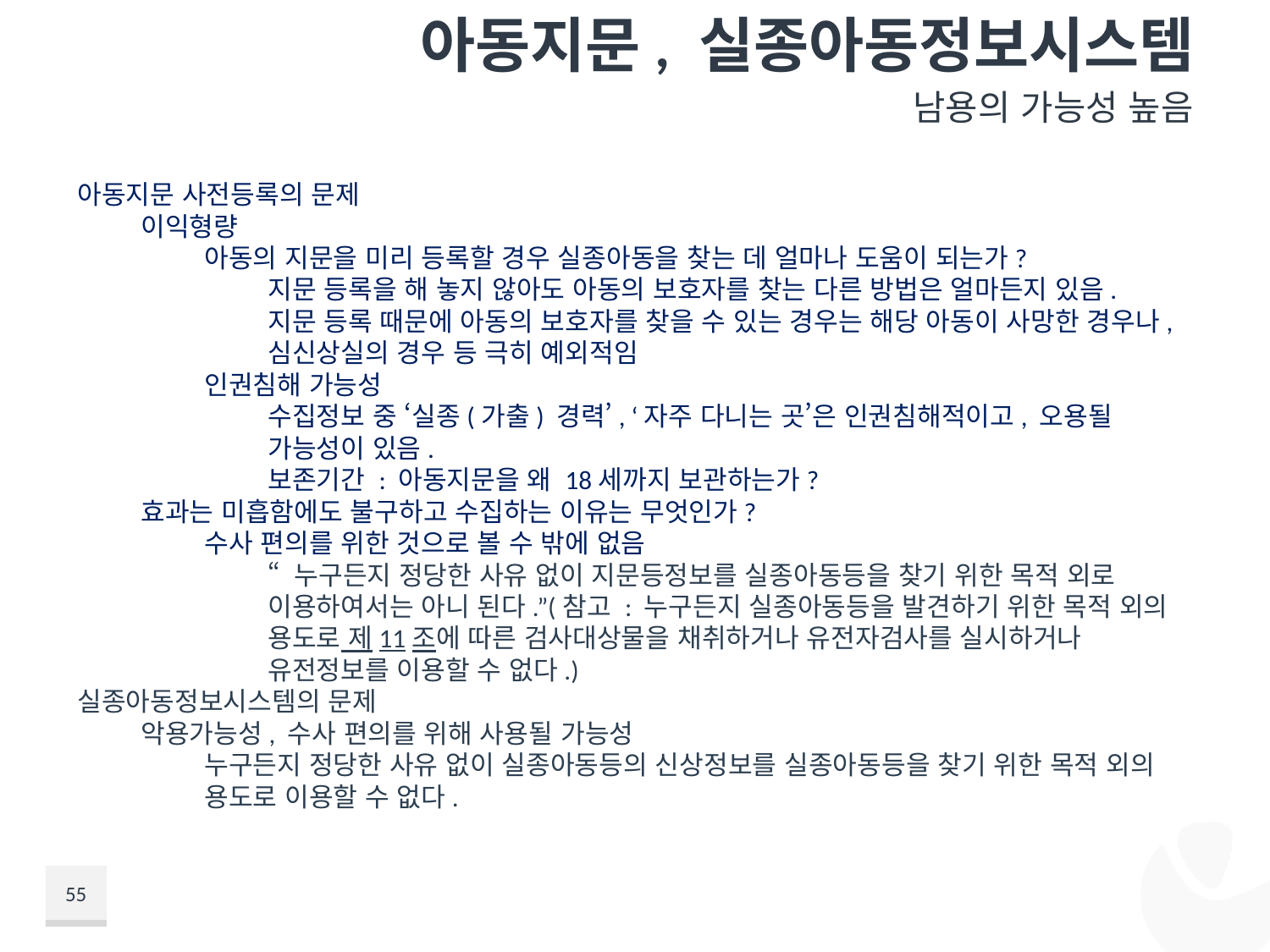

# 아동지문, 실종아동정보시스템
남용의 가능성 높음
아동지문 사전등록의 문제
이익형량
아동의 지문을 미리 등록할 경우 실종아동을 찾는 데 얼마나 도움이 되는가?
지문 등록을 해 놓지 않아도 아동의 보호자를 찾는 다른 방법은 얼마든지 있음.
지문 등록 때문에 아동의 보호자를 찾을 수 있는 경우는 해당 아동이 사망한 경우나, 심신상실의 경우 등 극히 예외적임
인권침해 가능성
수집정보 중 ‘실종(가출) 경력’, ‘자주 다니는 곳’은 인권침해적이고, 오용될 가능성이 있음.
보존기간 : 아동지문을 왜 18세까지 보관하는가?
효과는 미흡함에도 불구하고 수집하는 이유는 무엇인가?
수사 편의를 위한 것으로 볼 수 밖에 없음
“ 누구든지 정당한 사유 없이 지문등정보를 실종아동등을 찾기 위한 목적 외로 이용하여서는 아니 된다.”(참고 : 누구든지 실종아동등을 발견하기 위한 목적 외의 용도로 제11조에 따른 검사대상물을 채취하거나 유전자검사를 실시하거나 유전정보를 이용할 수 없다.)
실종아동정보시스템의 문제
악용가능성, 수사 편의를 위해 사용될 가능성
누구든지 정당한 사유 없이 실종아동등의 신상정보를 실종아동등을 찾기 위한 목적 외의 용도로 이용할 수 없다.
55